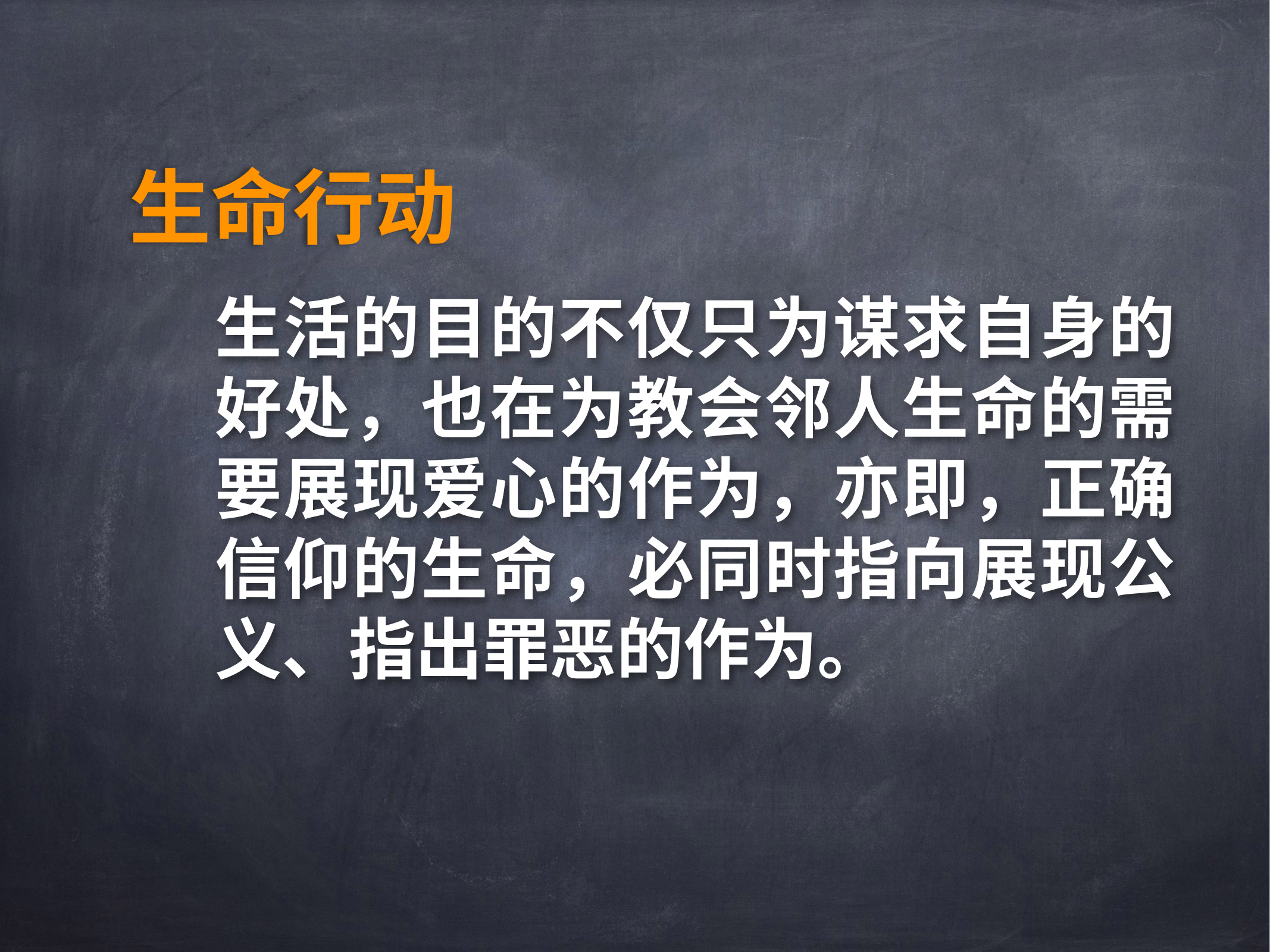

生命行动
# 生活的目的不仅只为谋求自身的好处，也在为教会邻人生命的需要展现爱心的作为，亦即，正确信仰的生命，必同时指向展现公义、指出罪恶的作为。